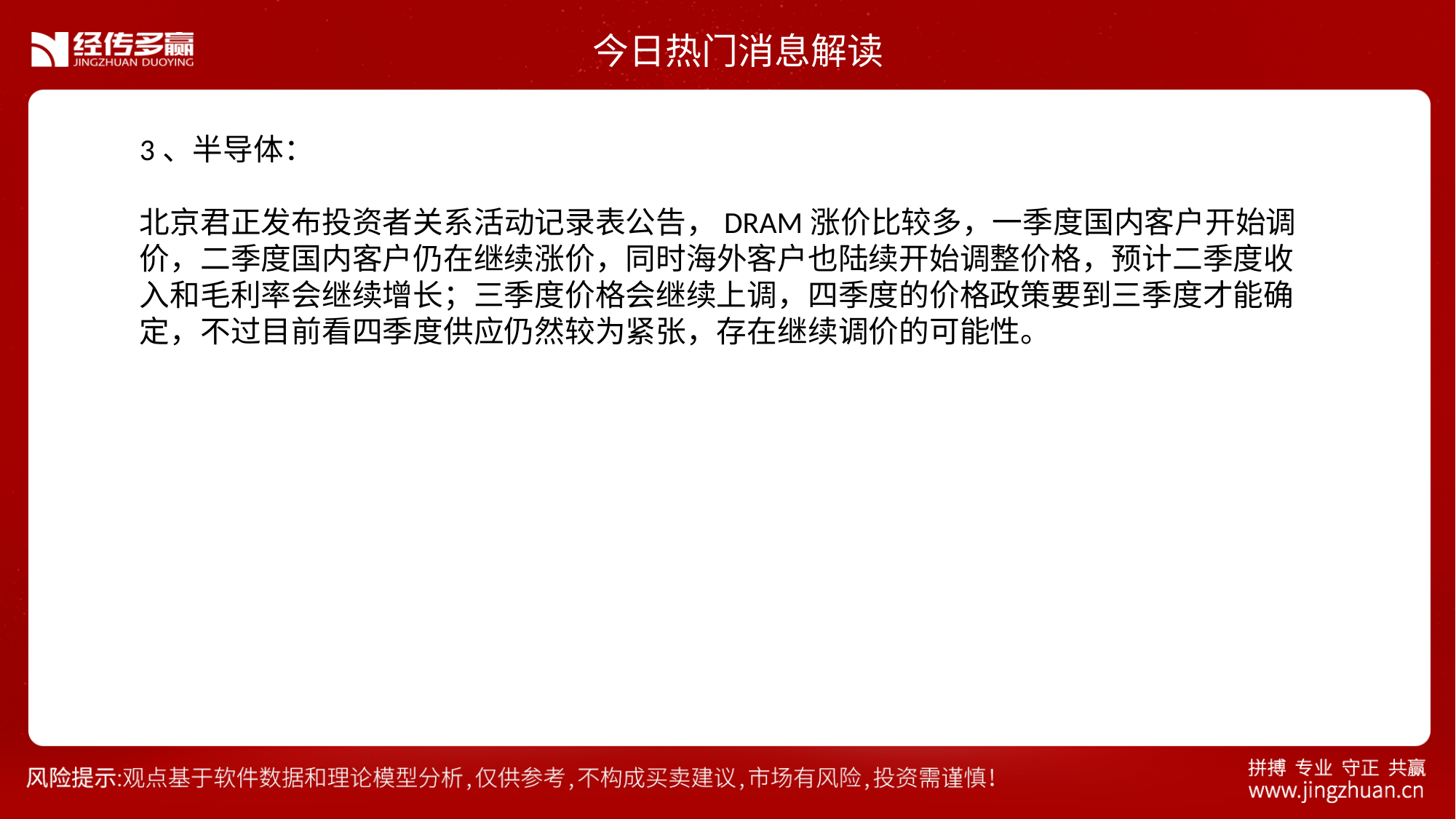

今日热门消息解读
3、半导体：

北京君正发布投资者关系活动记录表公告，DRAM涨价比较多，一季度国内客户开始调价，二季度国内客户仍在继续涨价，同时海外客户也陆续开始调整价格，预计二季度收入和毛利率会继续增长；三季度价格会继续上调，四季度的价格政策要到三季度才能确定，不过目前看四季度供应仍然较为紧张，存在继续调价的可能性。